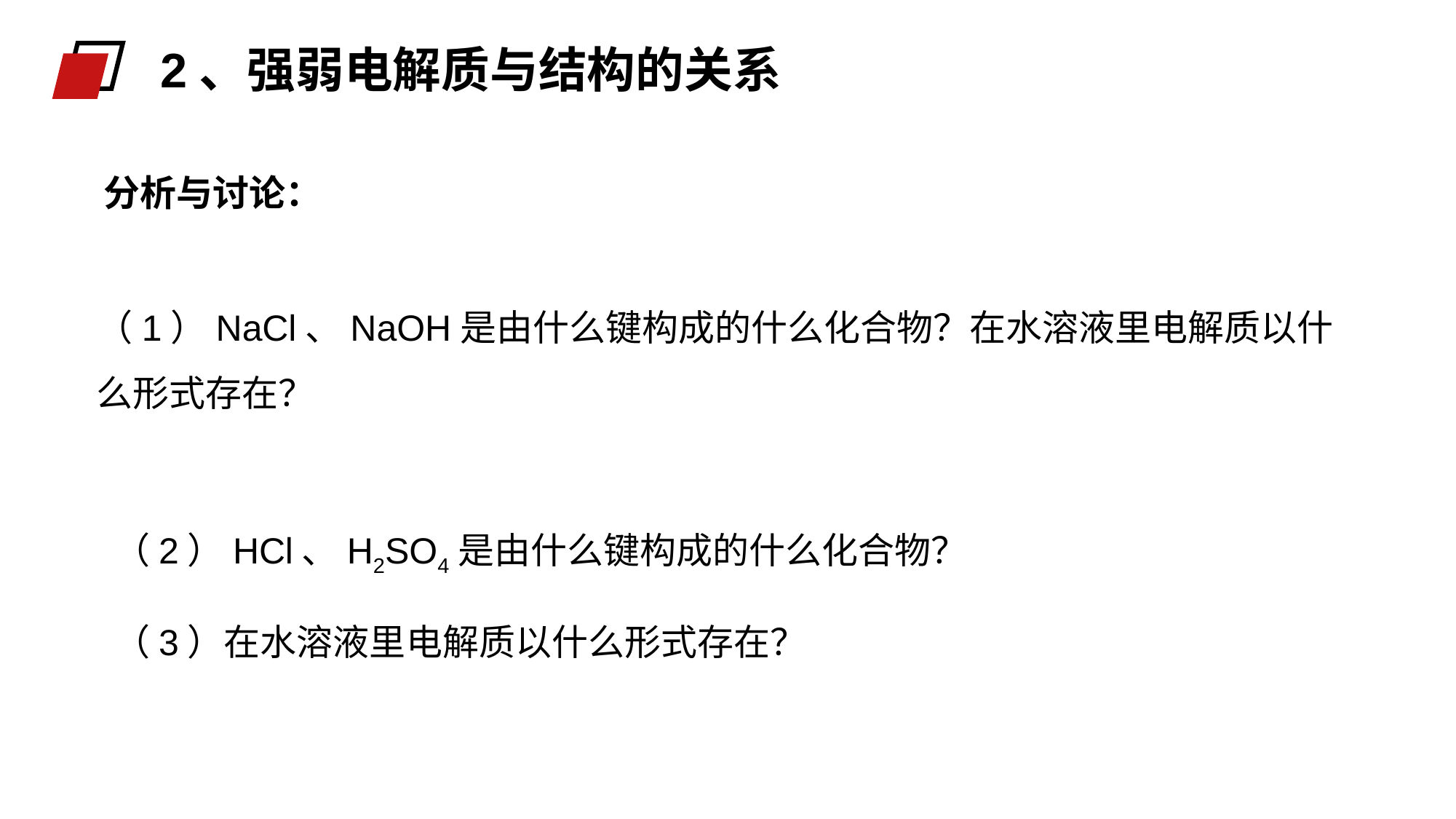

2、强弱电解质与结构的关系
分析与讨论：
（1）NaCl、NaOH是由什么键构成的什么化合物？在水溶液里电解质以什么形式存在？
 （2）HCl、H2SO4是由什么键构成的什么化合物？
 （3）在水溶液里电解质以什么形式存在？